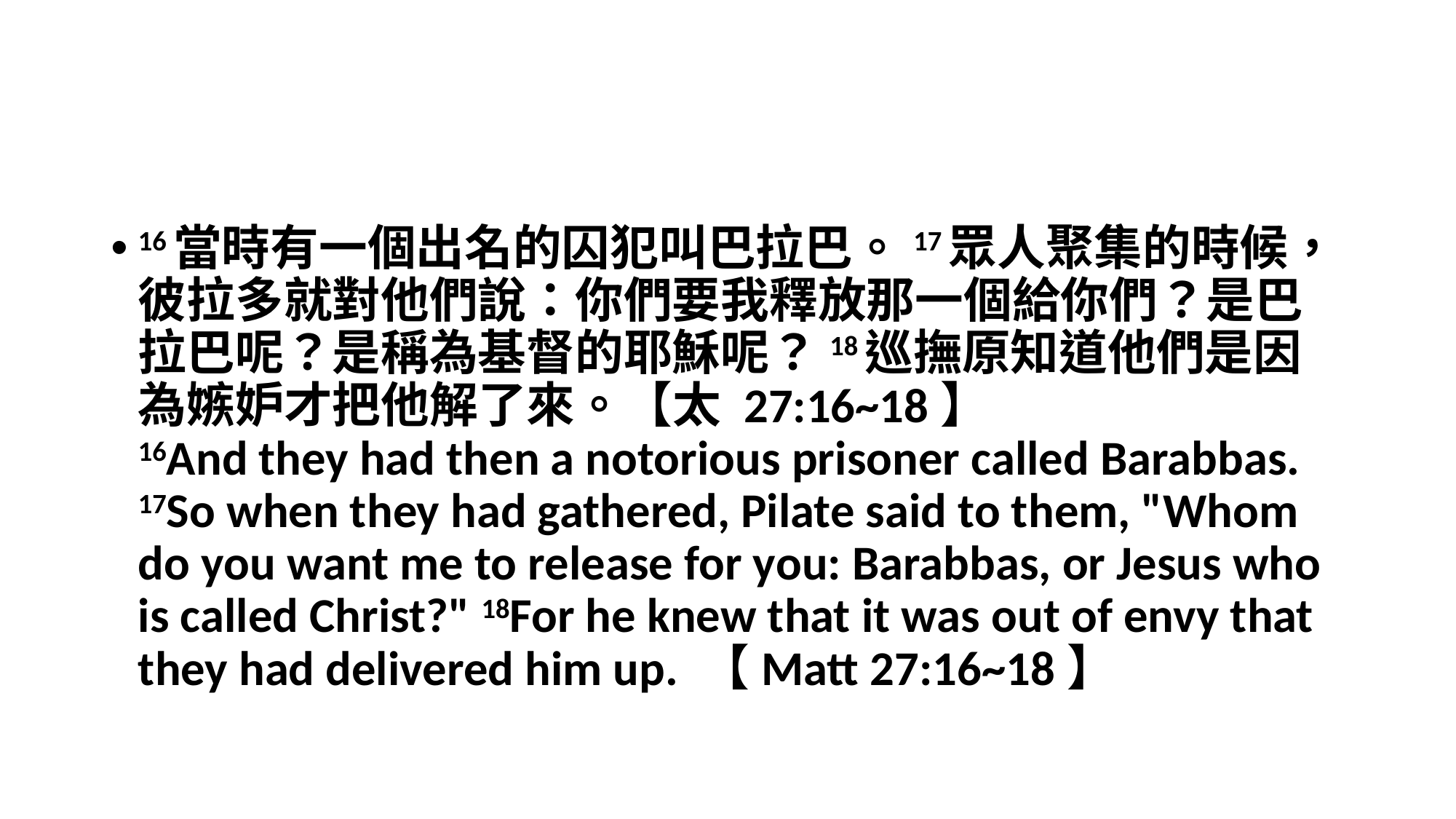

#
16當時有一個出名的囚犯叫巴拉巴。17眾人聚集的時候，彼拉多就對他們說：你們要我釋放那一個給你們？是巴拉巴呢？是稱為基督的耶穌呢？18巡撫原知道他們是因為嫉妒才把他解了來。【太 27:16~18】
16And they had then a notorious prisoner called Barabbas. 17So when they had gathered, Pilate said to them, "Whom do you want me to release for you: Barabbas, or Jesus who is called Christ?" 18For he knew that it was out of envy that they had delivered him up. 【Matt 27:16~18】